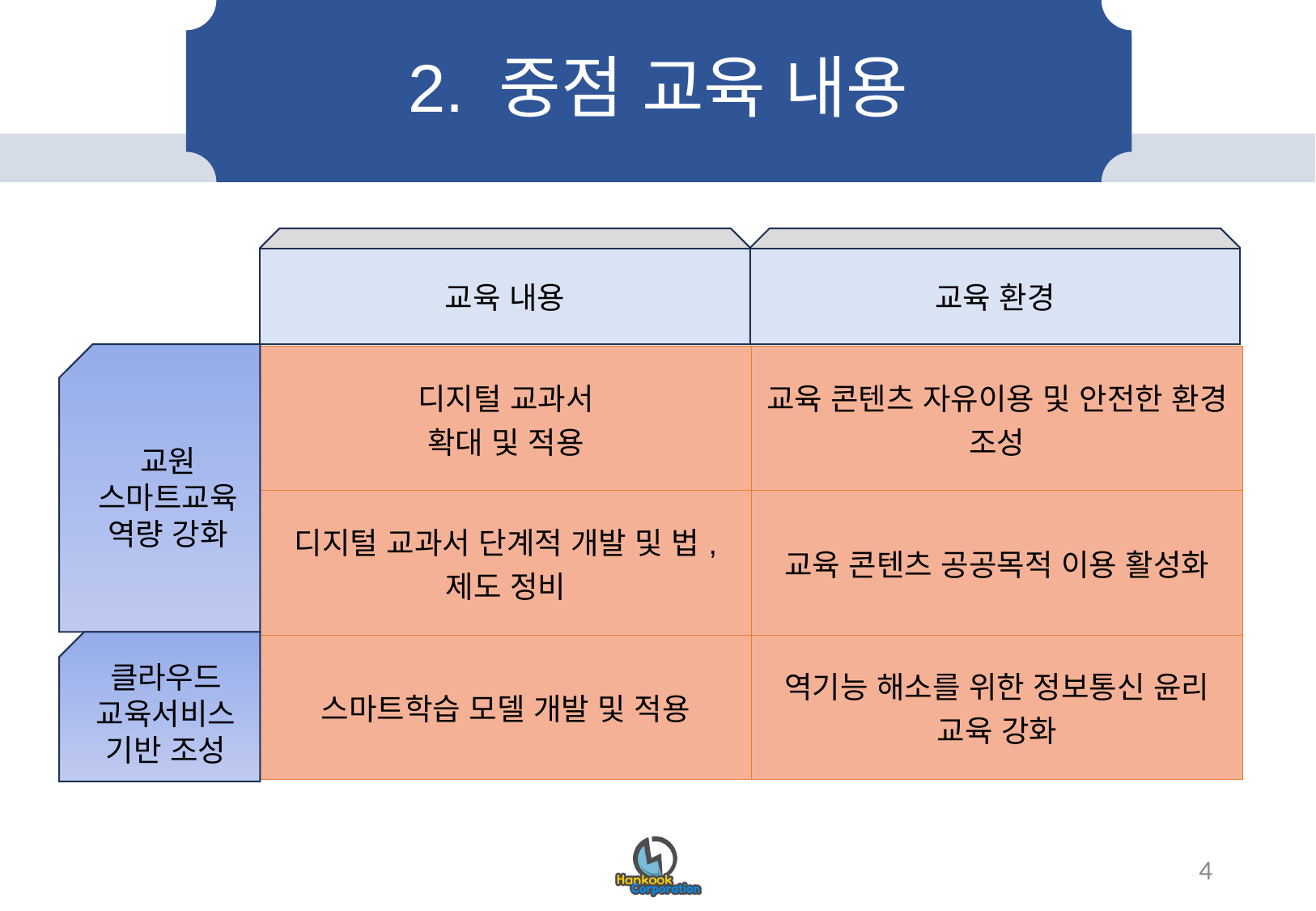

# 2. 중점 교육 내용

교육 내용
교육 환경
교원
스마트교육
역량 강화
| 디지털 교과서 확대 및 적용 | 교육 콘텐츠 자유이용 및 안전한 환경 조성 |
| --- | --- |
| 디지털 교과서 단계적 개발 및 법, 제도 정비 | 교육 콘텐츠 공공목적 이용 활성화 |
| 스마트학습 모델 개발 및 적용 | 역기능 해소를 위한 정보통신 윤리 교육 강화 |
클라우드
교육서비스
기반 조성
4